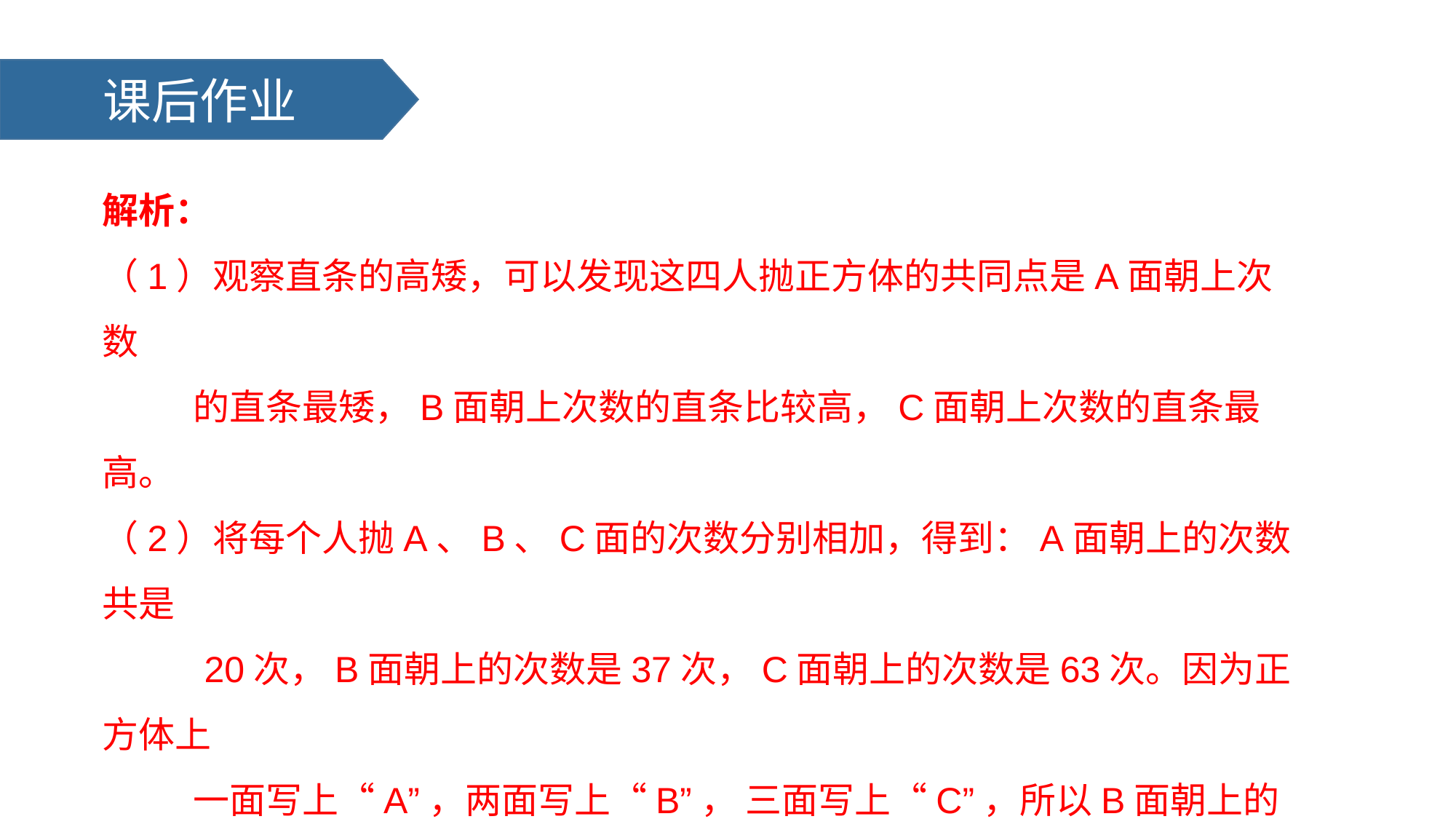

课后作业
解析：
（1）观察直条的高矮，可以发现这四人抛正方体的共同点是A面朝上次数
          的直条最矮，B面朝上次数的直条比较高，C面朝上次数的直条最高。
（2）将每个人抛A、B、C面的次数分别相加，得到：A面朝上的次数共是
          20次，B面朝上的次数是37次，C面朝上的次数是63次。因为正方体上
          一面写上“A”，两面写上“B”， 三面写上“C”，所以B面朝上的
         次数大约是A面的2倍，C面朝上的次数大约是A面的3倍，C面朝上的
         次数大约是B面的1.5倍。这四个人抛的各种面的次数和与可能性的预
         测比较接近。